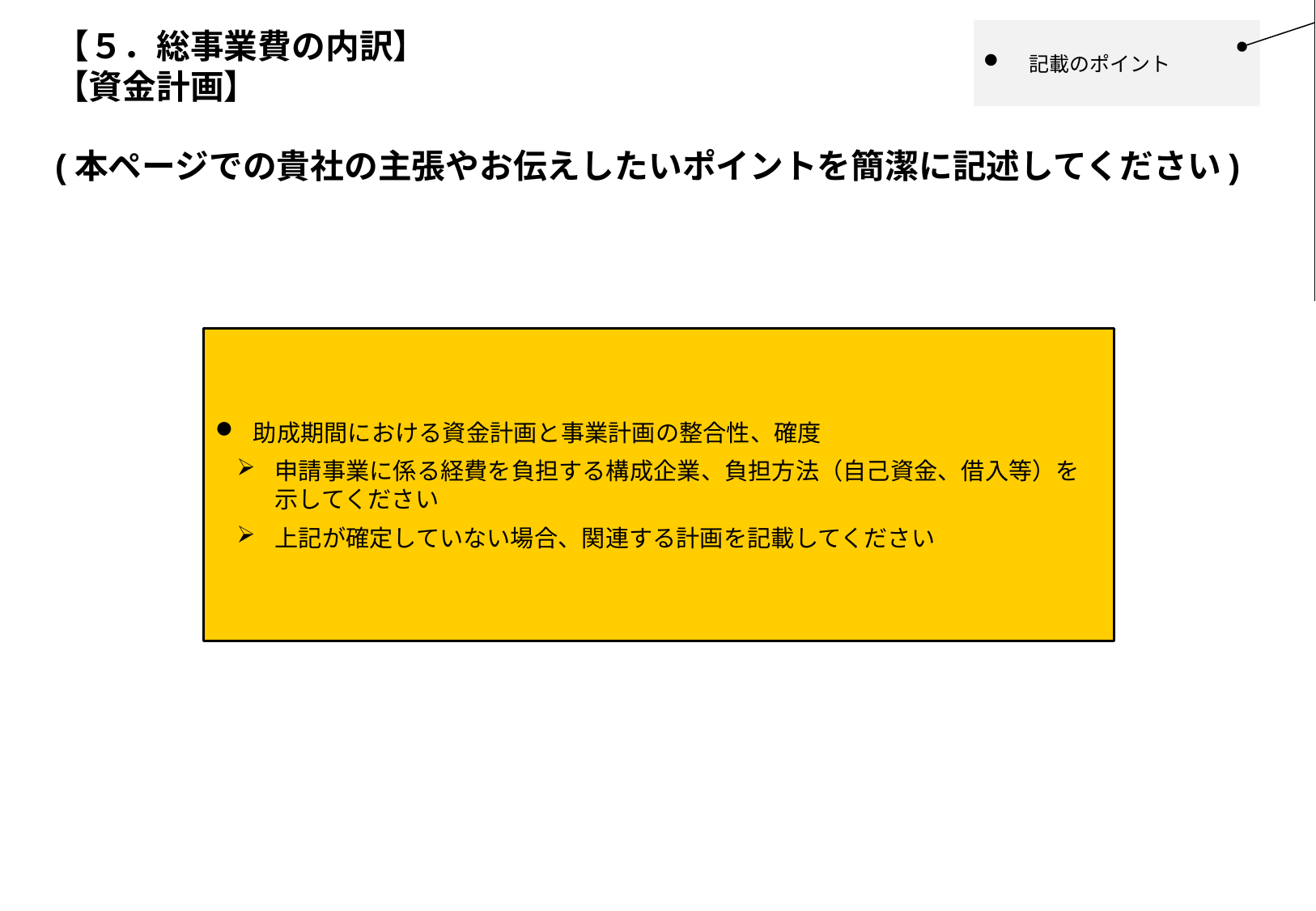

ボディに記載の内容うち、どの項目に該当し得るかを各資料右肩にできる限りお示しください。
（1ページ1項目ずつ作成でも、1ページで複数項目を含めて表現される場合で問題ありません）
※以後のページにかけても同様
# 【５．総事業費の内訳】 【資金計画】
記載のポイント
(本ページでの貴社の主張やお伝えしたいポイントを簡潔に記述してください)
助成期間における資金計画と事業計画の整合性、確度
申請事業に係る経費を負担する構成企業、負担方法（自己資金、借入等）を示してください
上記が確定していない場合、関連する計画を記載してください